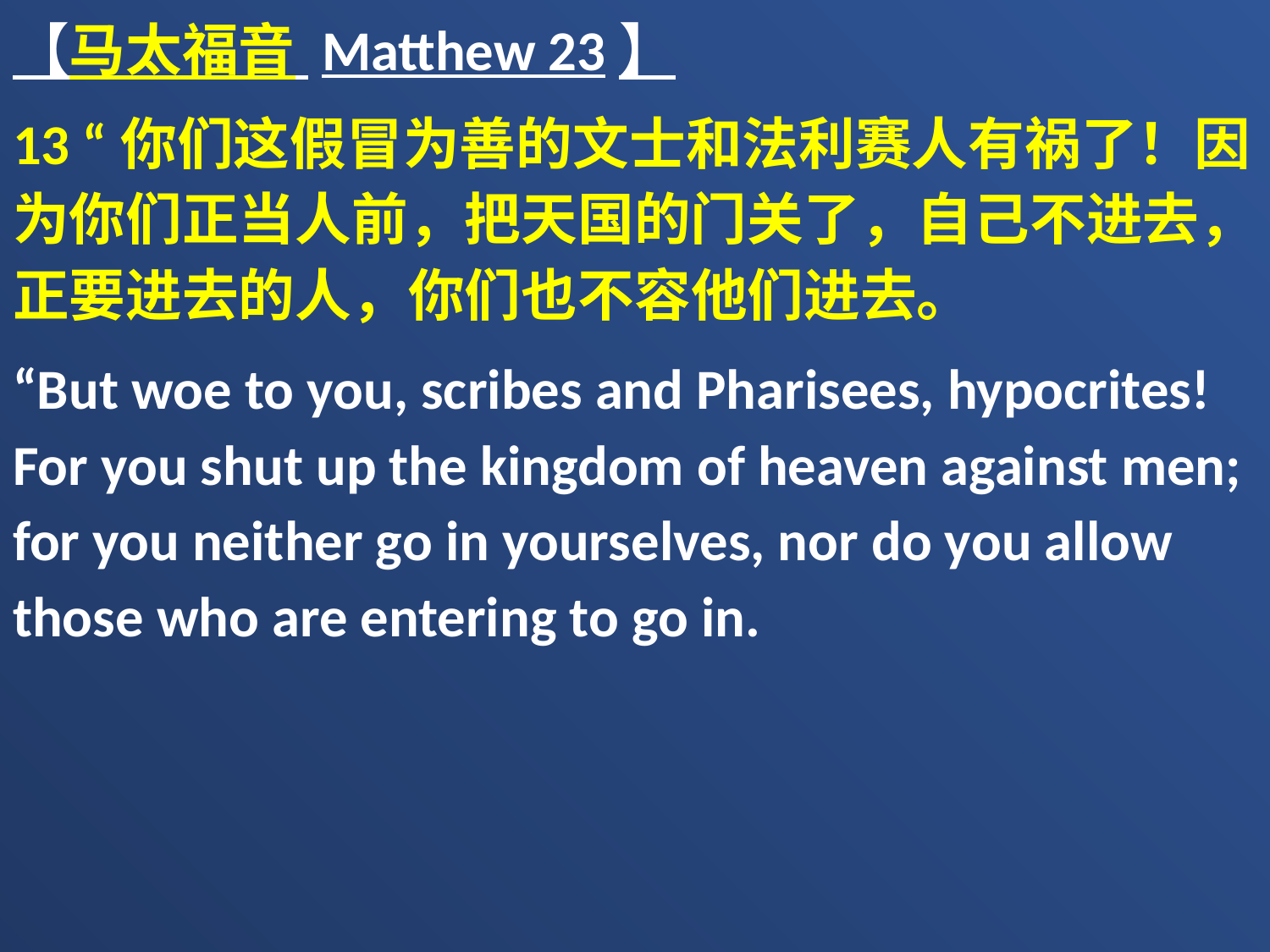

【马太福音 Matthew 23】
13 “你们这假冒为善的文士和法利赛人有祸了！因为你们正当人前，把天国的门关了，自己不进去，正要进去的人，你们也不容他们进去。
“But woe to you, scribes and Pharisees, hypocrites! For you shut up the kingdom of heaven against men; for you neither go in yourselves, nor do you allow those who are entering to go in.